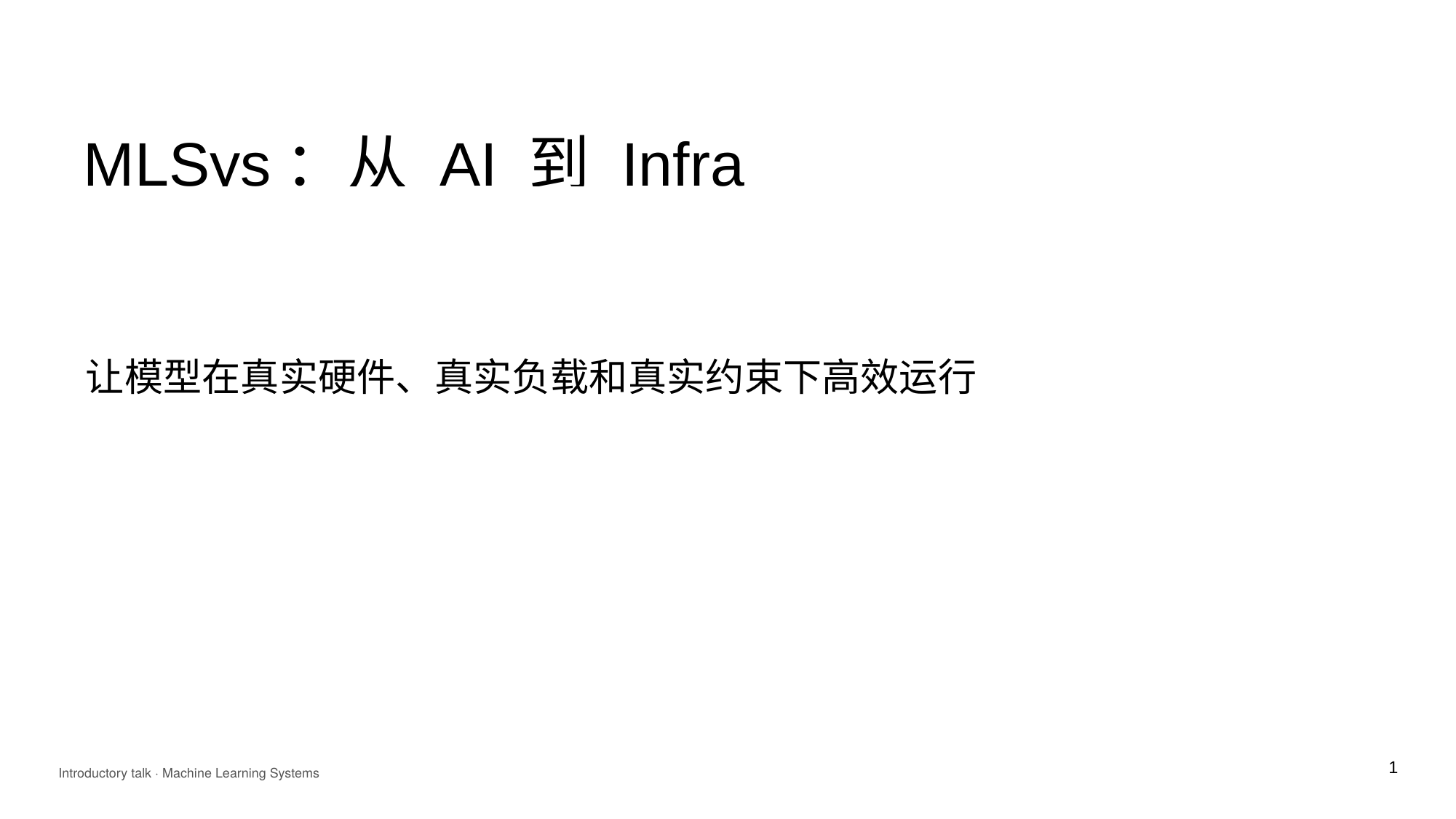

MLSys：从 AI 到 Infra

Machine Learning Systems 入门
让模型在真实硬件、真实负载和真实约束下高效运行
1
Introductory talk · Machine Learning Systems